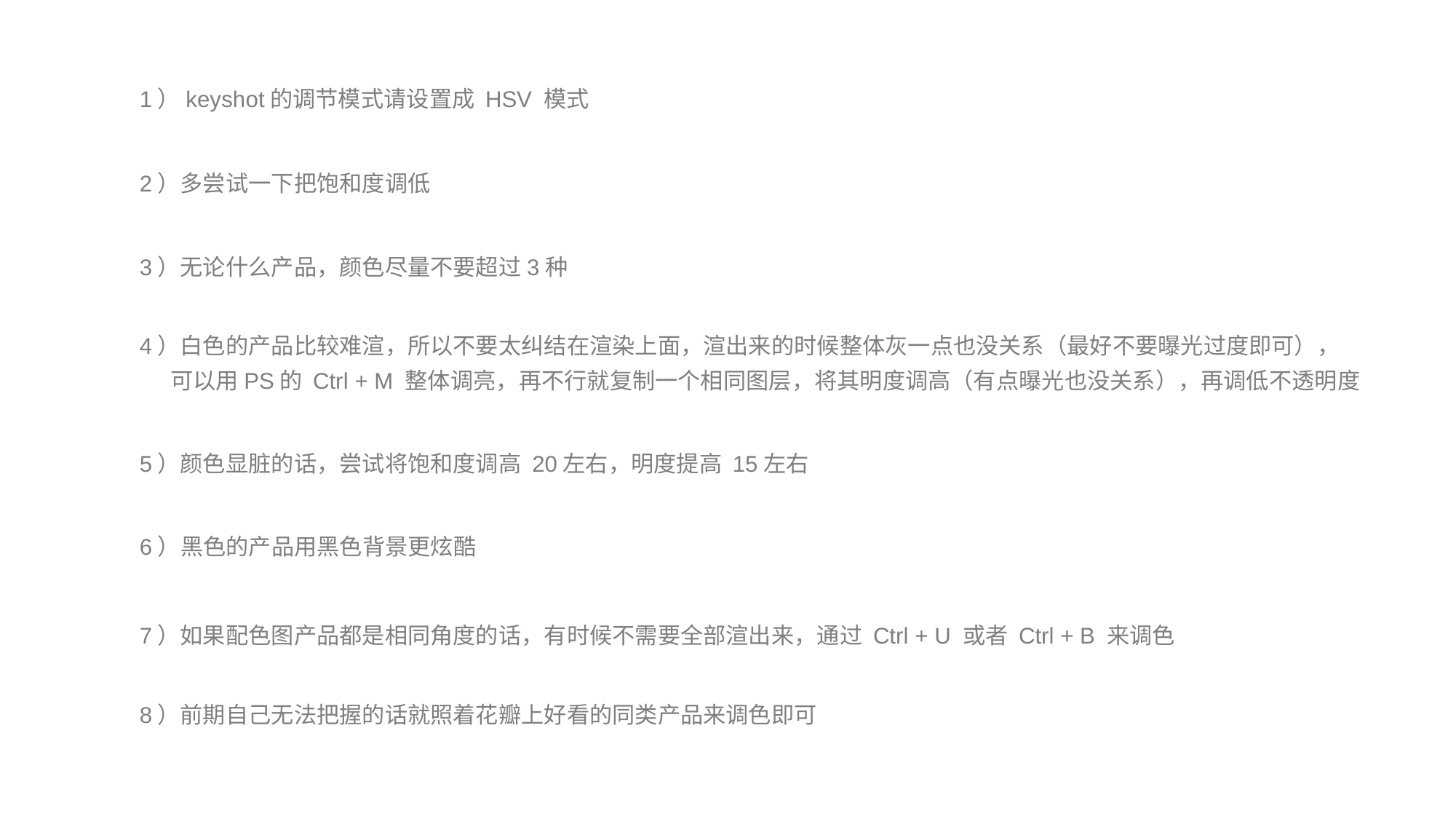

1）keyshot的调节模式请设置成 HSV 模式
2）多尝试一下把饱和度调低
3）无论什么产品，颜色尽量不要超过3种
4）白色的产品比较难渲，所以不要太纠结在渲染上面，渲出来的时候整体灰一点也没关系（最好不要曝光过度即可），
     可以用PS的 Ctrl + M 整体调亮，再不行就复制一个相同图层，将其明度调高（有点曝光也没关系），再调低不透明度
5）颜色显脏的话，尝试将饱和度调高 20左右，明度提高 15左右
6）黑色的产品用黑色背景更炫酷
7）如果配色图产品都是相同角度的话，有时候不需要全部渲出来，通过 Ctrl + U 或者 Ctrl + B 来调色
8）前期自己无法把握的话就照着花瓣上好看的同类产品来调色即可